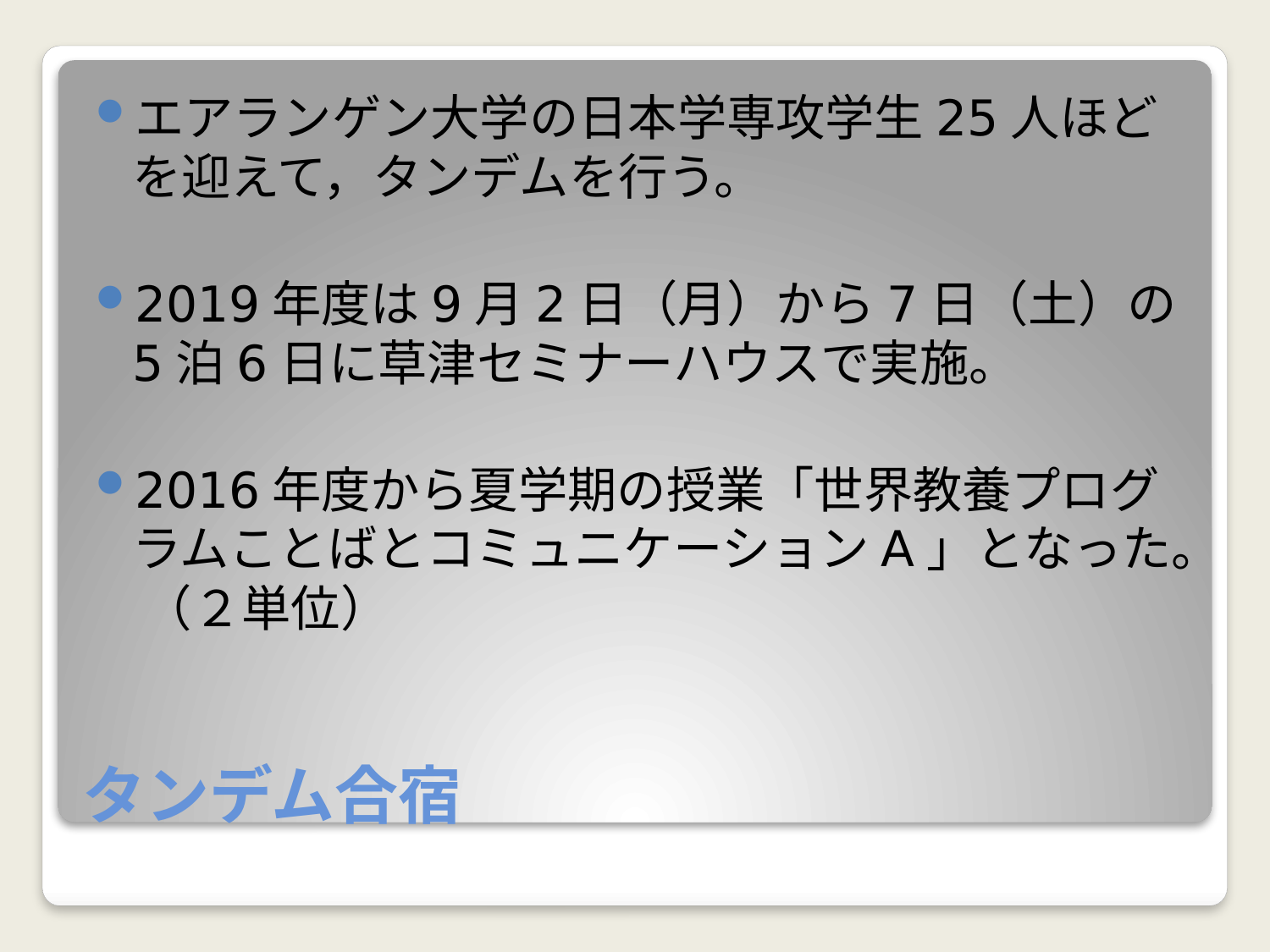

エアランゲン大学の日本学専攻学生25人ほどを迎えて，タンデムを行う。

2019年度は9月2日（月）から7日（土）の5泊6日に草津セミナーハウスで実施。

2016年度から夏学期の授業「世界教養プログラムことばとコミュニケーションA」となった。 （２単位）
# タンデム合宿